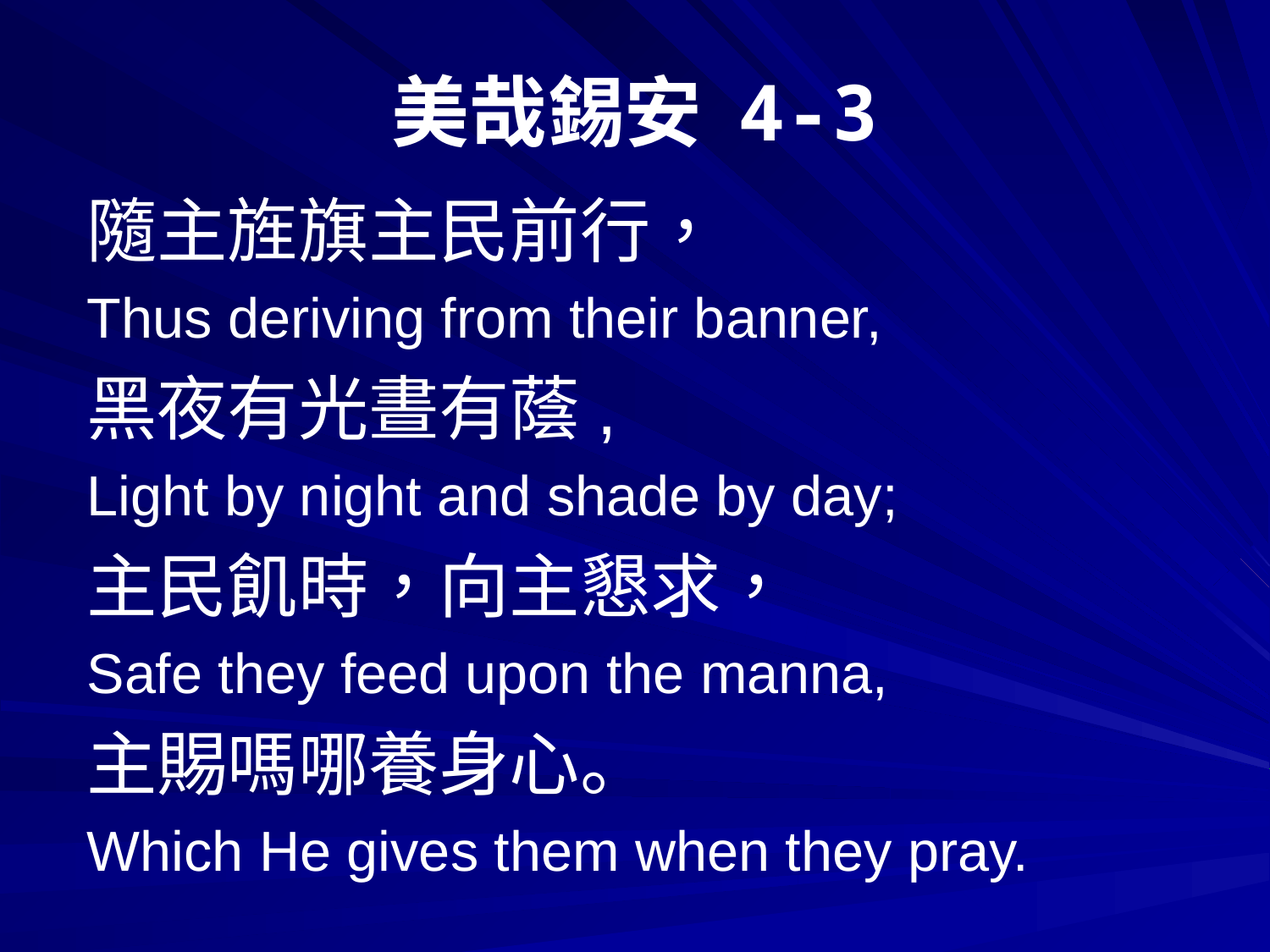

# 美哉錫安 4-3
隨主旌旗主民前行，
Thus deriving from their banner,
黑夜有光晝有蔭,
Light by night and shade by day;
主民飢時，向主懇求，
Safe they feed upon the manna,
主賜嗎哪養身心。
Which He gives them when they pray.